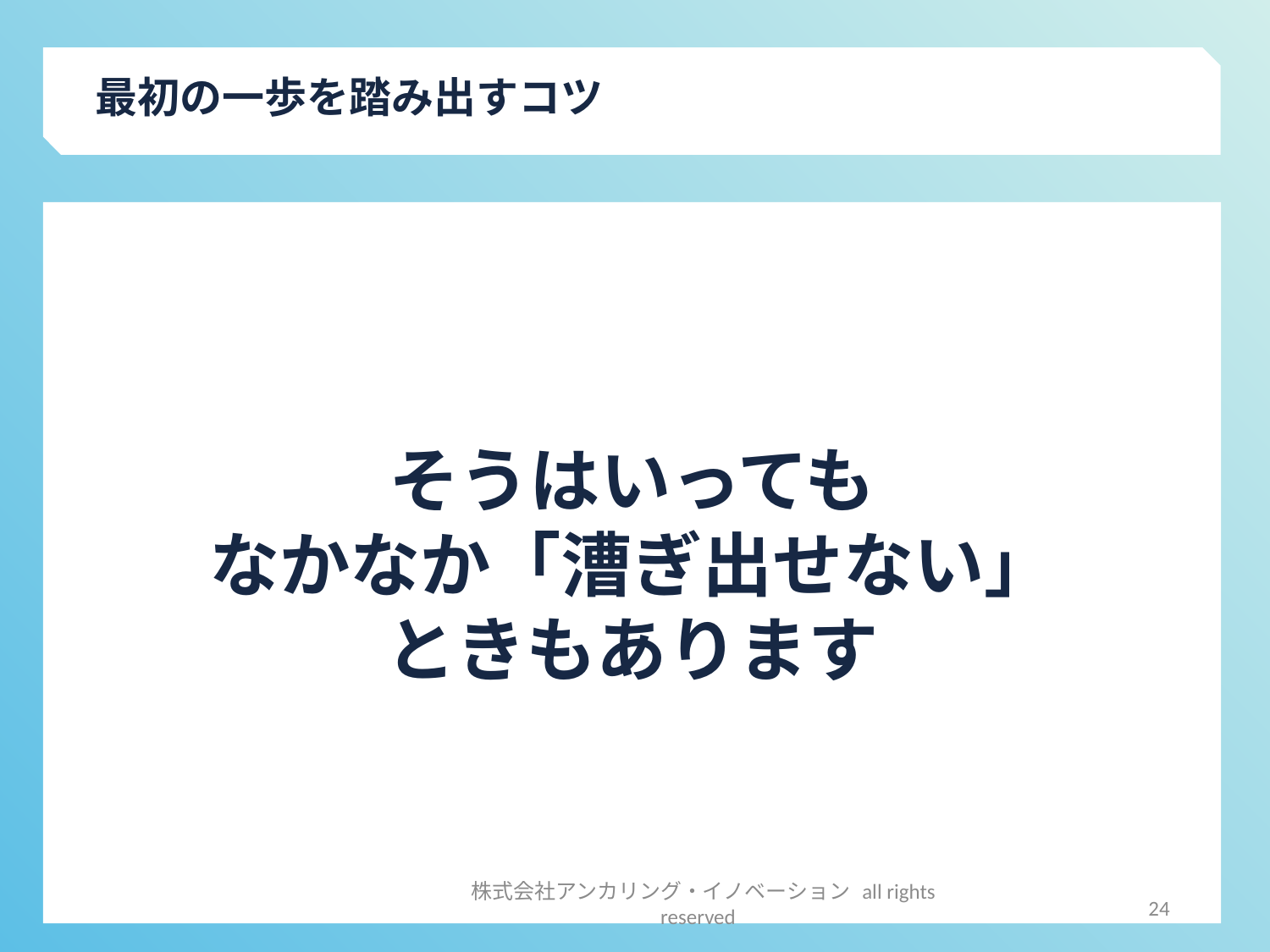

最初の一歩を踏み出すコツ
そうはいっても
なかなか「漕ぎ出せない」
ときもあります
24
株式会社アンカリング・イノベーション all rights reserved